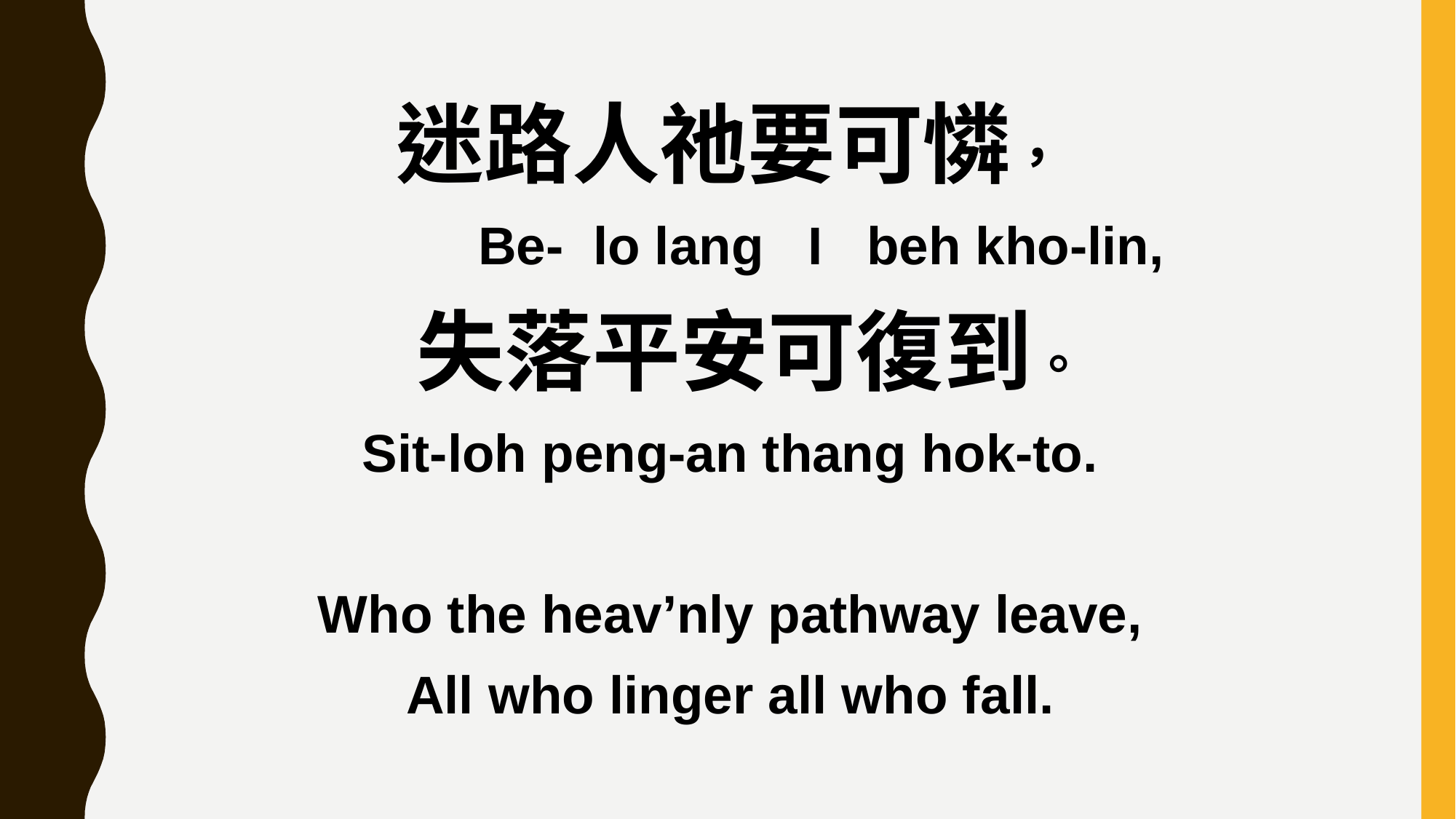

迷路人祂要可憐，
                   Be-  lo lang   I   beh kho-lin,
 失落平安可復到。
Sit-loh peng-an thang hok-to.

Who the heav’nly pathway leave,
All who linger all who fall.